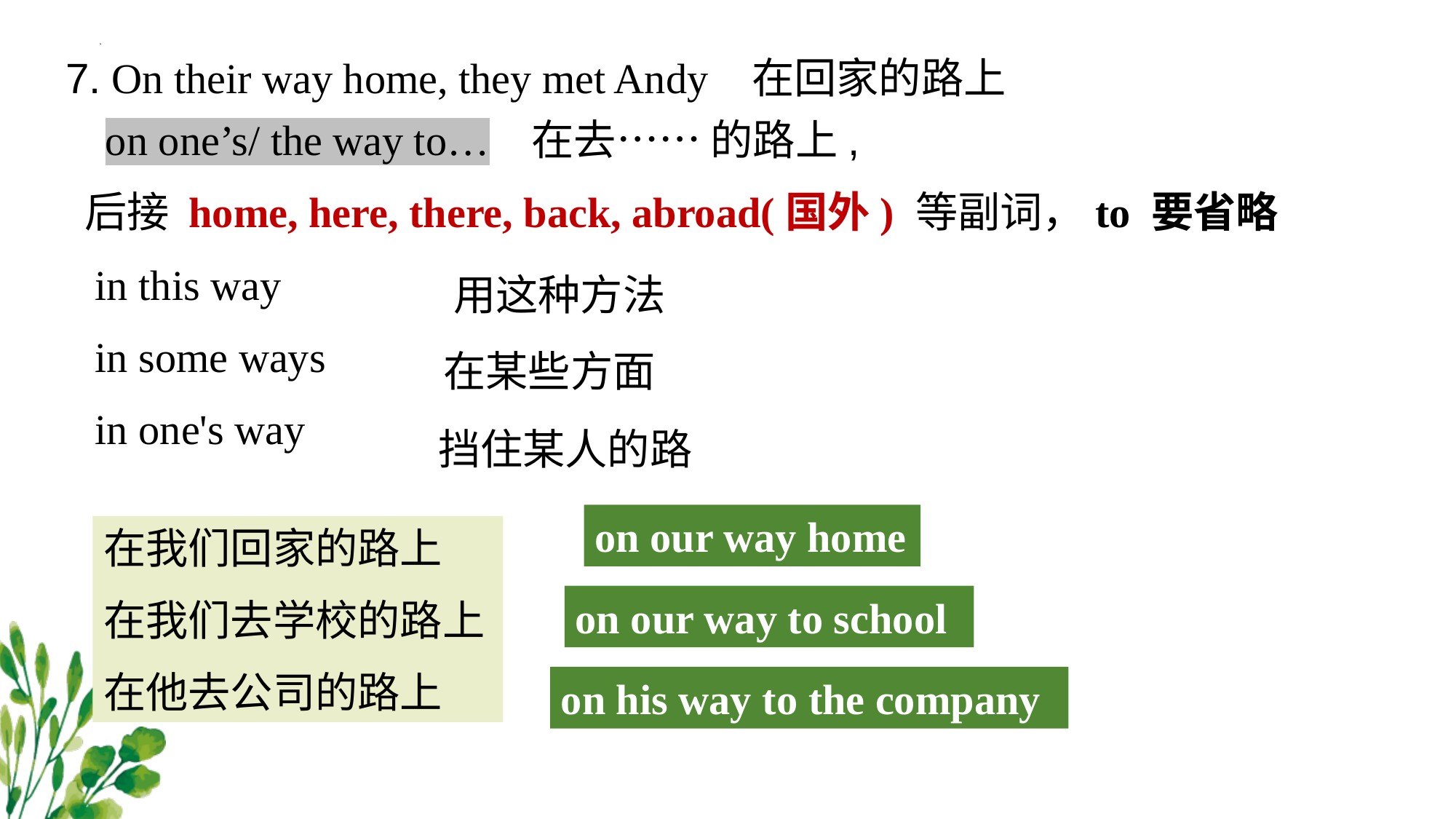

7. On their way home, they met Andy   在回家的路上

  on one’s/ the way to…   在去…… 的路上,
后接 home, here, there, back, abroad(国外) 等副词，to 要省略
 in this way
 in some ways
 in one's way
 用这种方法
在某些方面
挡住某人的路
on our way home
在我们回家的路上
在我们去学校的路上
在他去公司的路上

on our way to school
on his way to the company